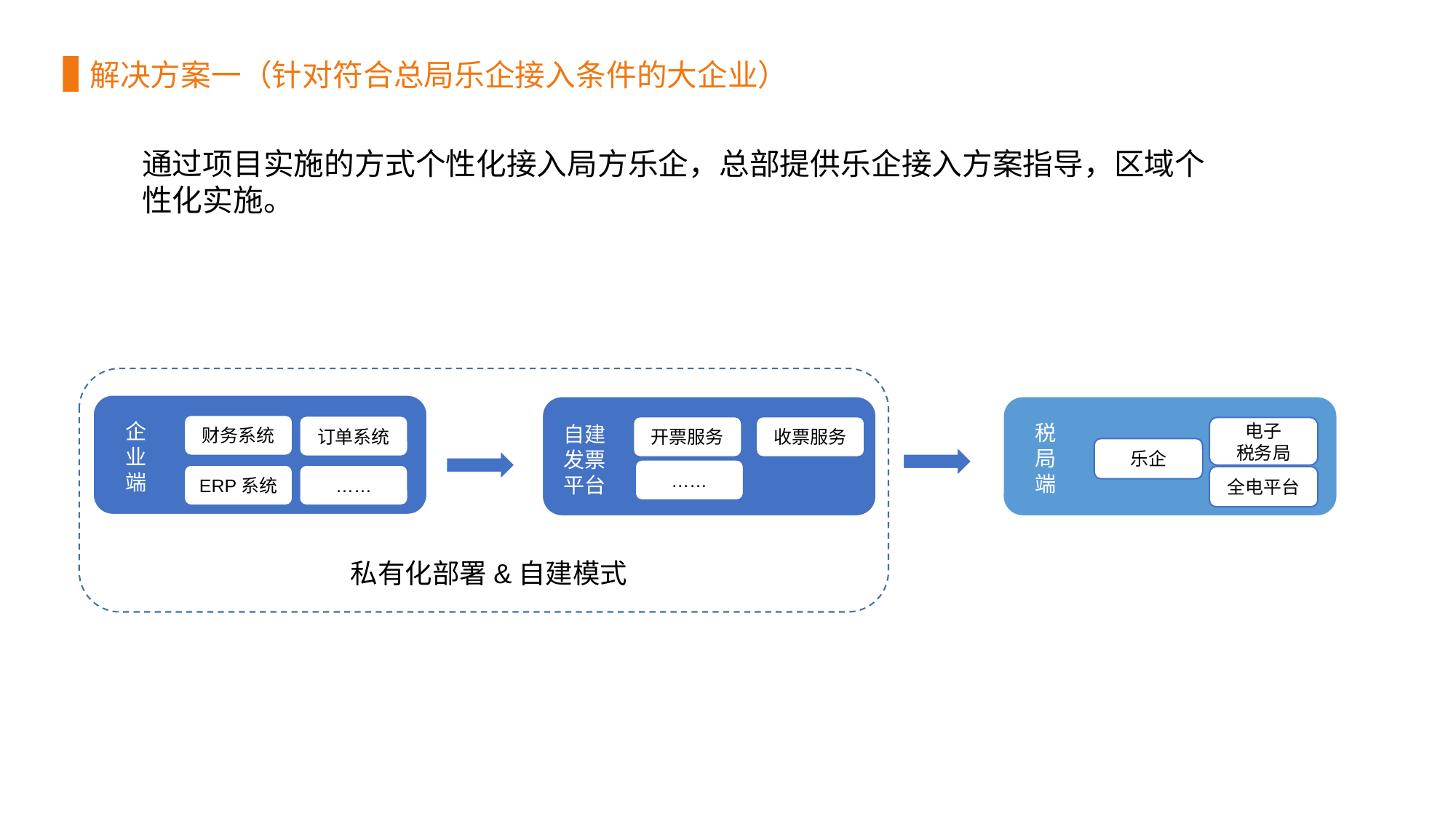

解决方案一（针对符合总局乐企接入条件的大企业）
通过项目实施的方式个性化接入局方乐企，总部提供乐企接入方案指导，区域个性化实施。

企业端
财务系统
订单系统
开票服务
税局端
收票服务
电子
税务局
自建发票平台
乐企

……
ERP系统
……
全电平台
私有化部署&自建模式